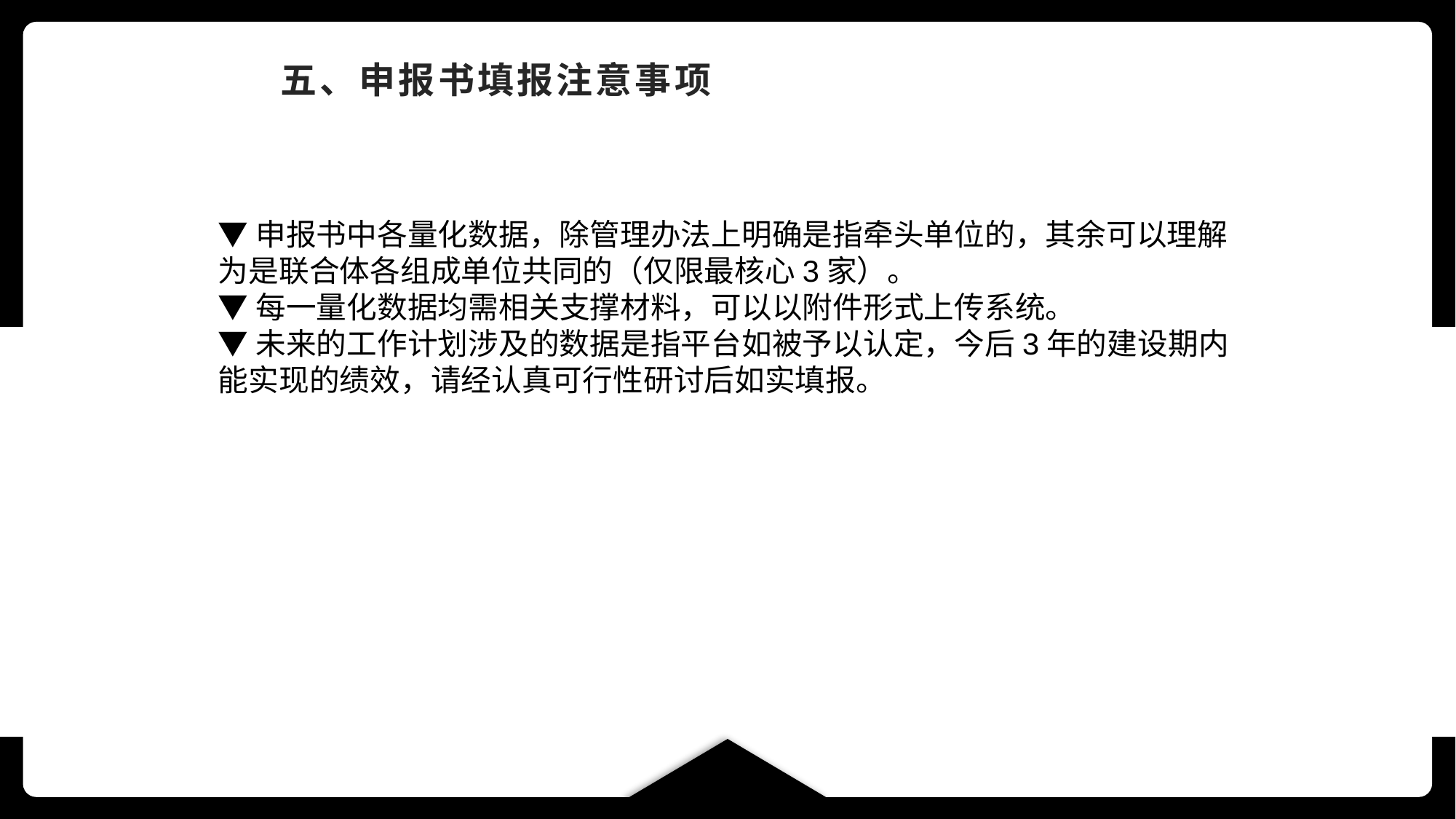

# 五、申报书填报注意事项
▼申报书中各量化数据，除管理办法上明确是指牵头单位的，其余可以理解为是联合体各组成单位共同的（仅限最核心3家）。
▼每一量化数据均需相关支撑材料，可以以附件形式上传系统。
▼未来的工作计划涉及的数据是指平台如被予以认定，今后3年的建设期内能实现的绩效，请经认真可行性研讨后如实填报。